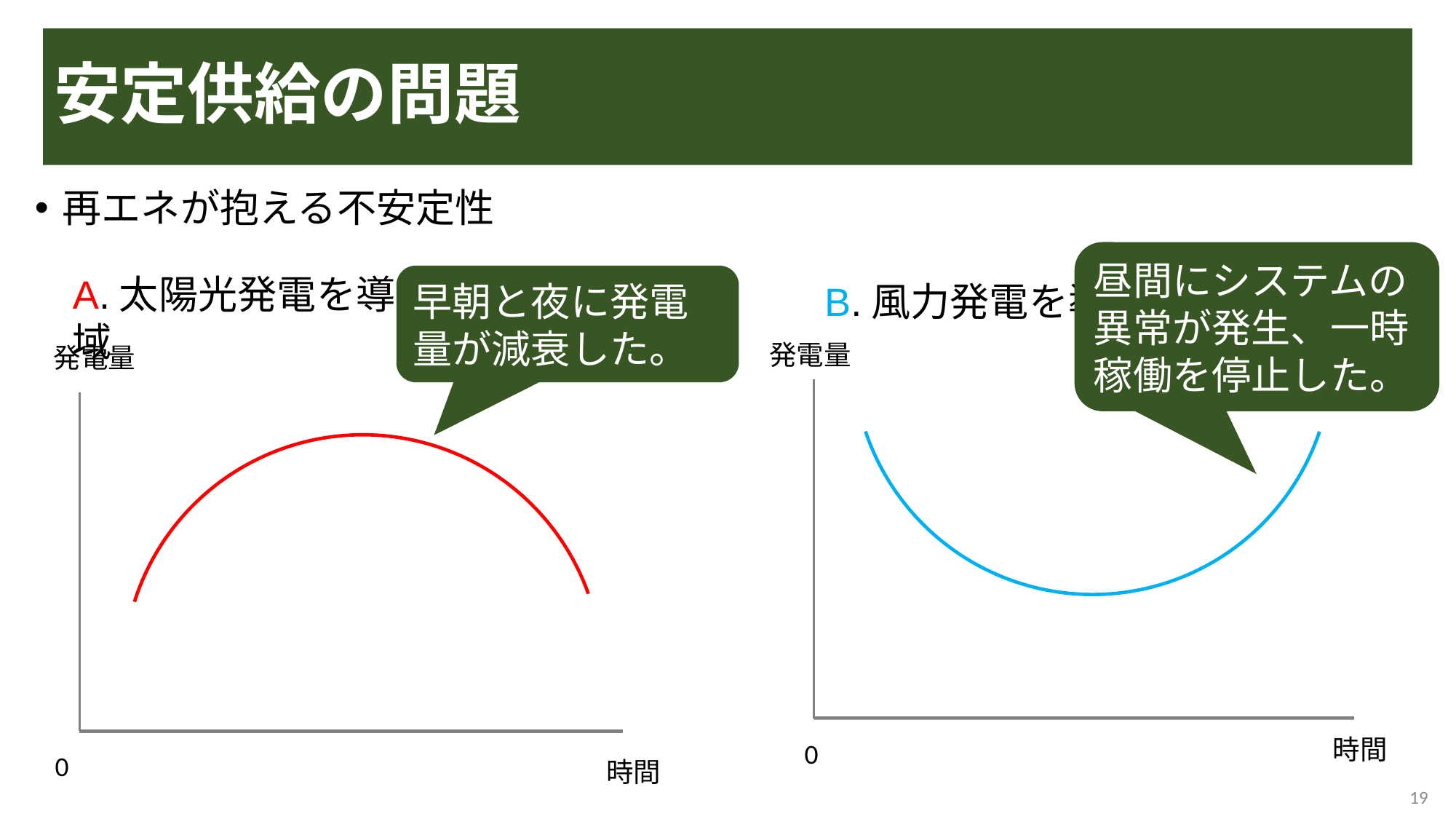

# 安定供給の問題

再エネが抱える不安定性
昼間にシステムの異常が発生、一時稼働を停止した。
A.太陽光発電を導入している地域
早朝と夜に発電量が減衰した。
B.風力発電を導入している地域
発電量
発電量

時間
0
0
時間
19